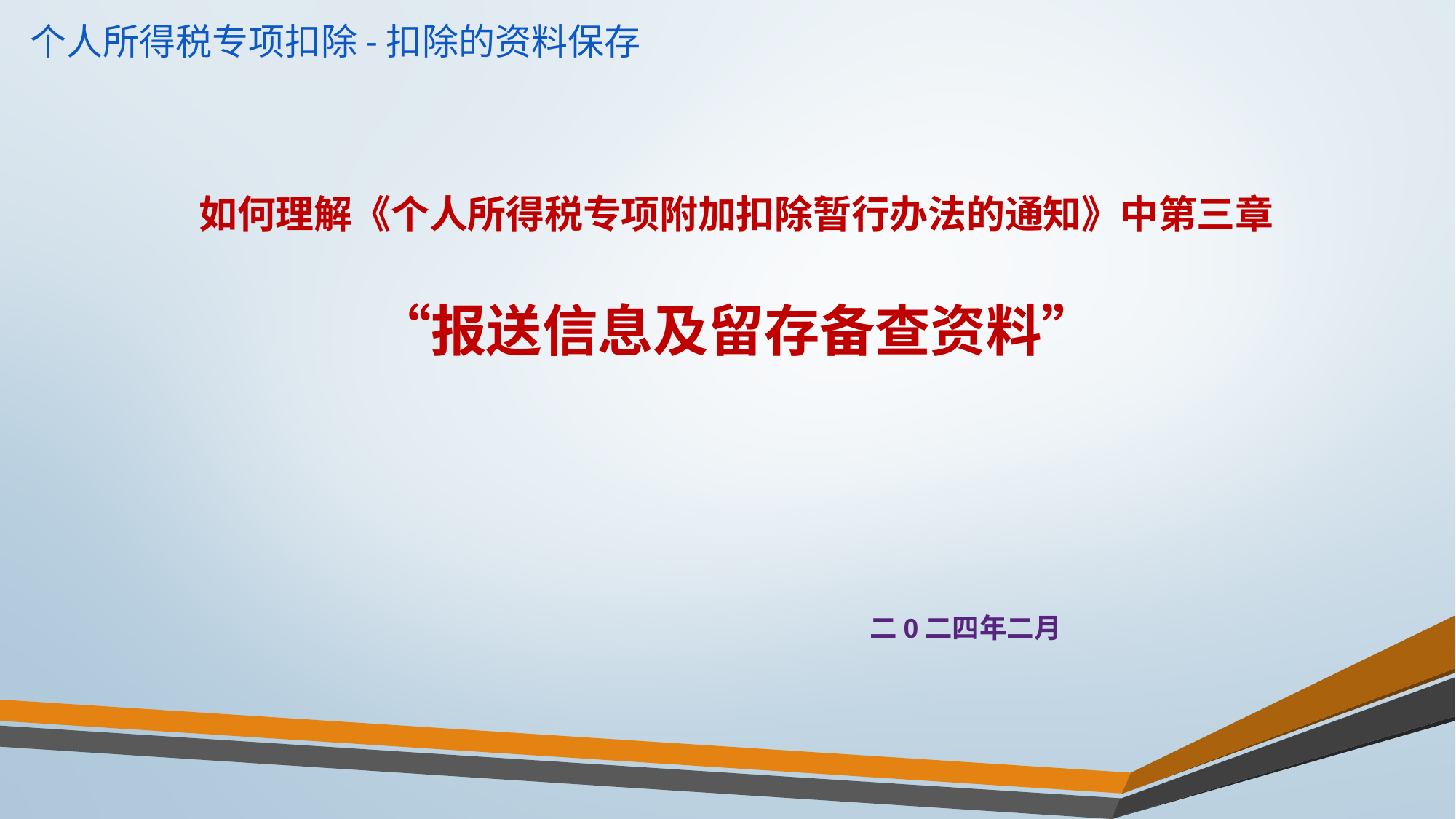

如何理解《个人所得税专项附加扣除暂行办法的通知》中第三章
 
“报送信息及留存备查资料”

                                            二0二四年二月